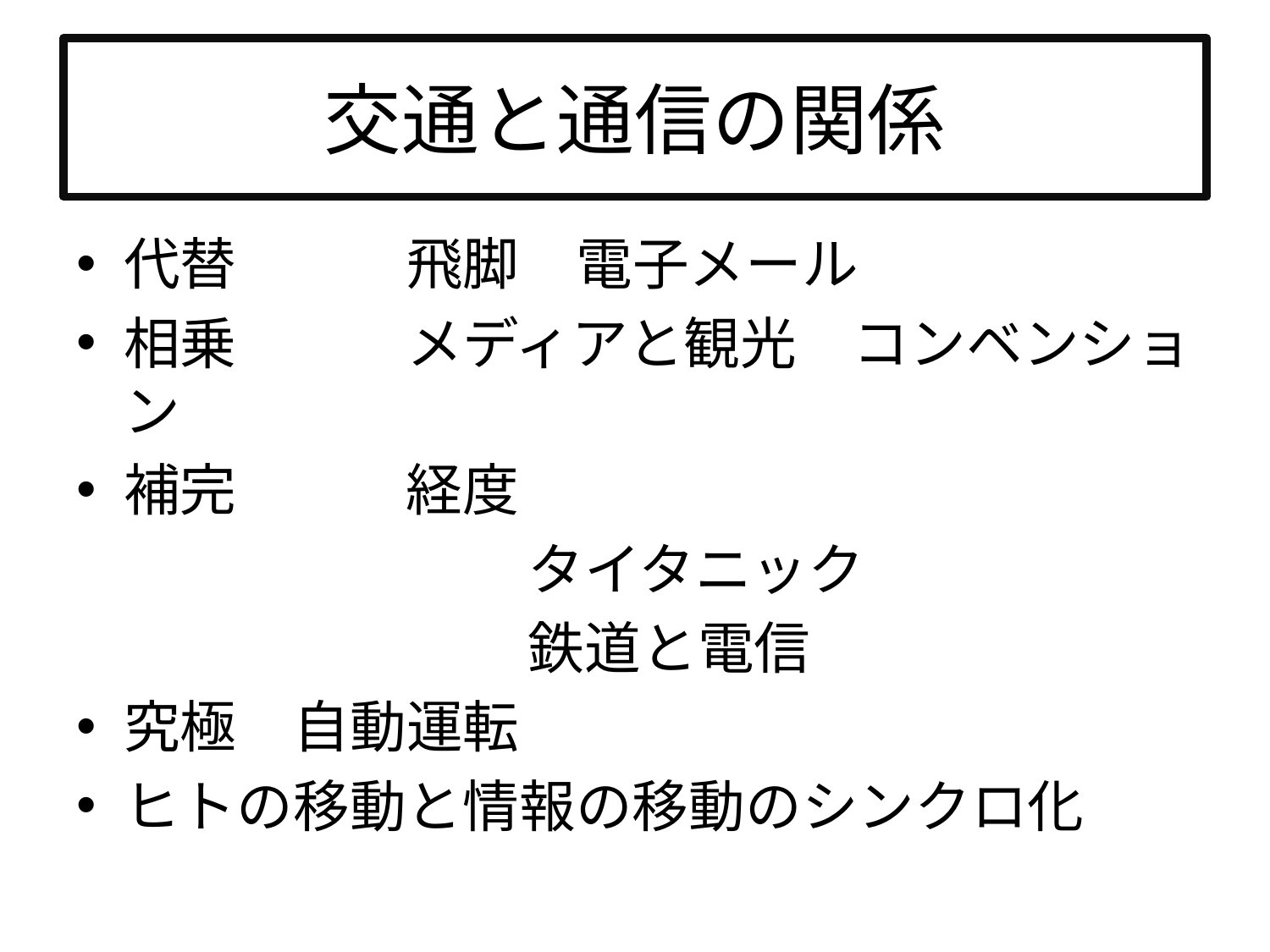

# 交通と通信の関係
代替　　　飛脚　電子メール
相乗　　　メディアと観光　コンベンション
補完　　　経度
　　　　　　　　タイタニック
　　　　　　　　鉄道と電信
究極　自動運転
ヒトの移動と情報の移動のシンクロ化